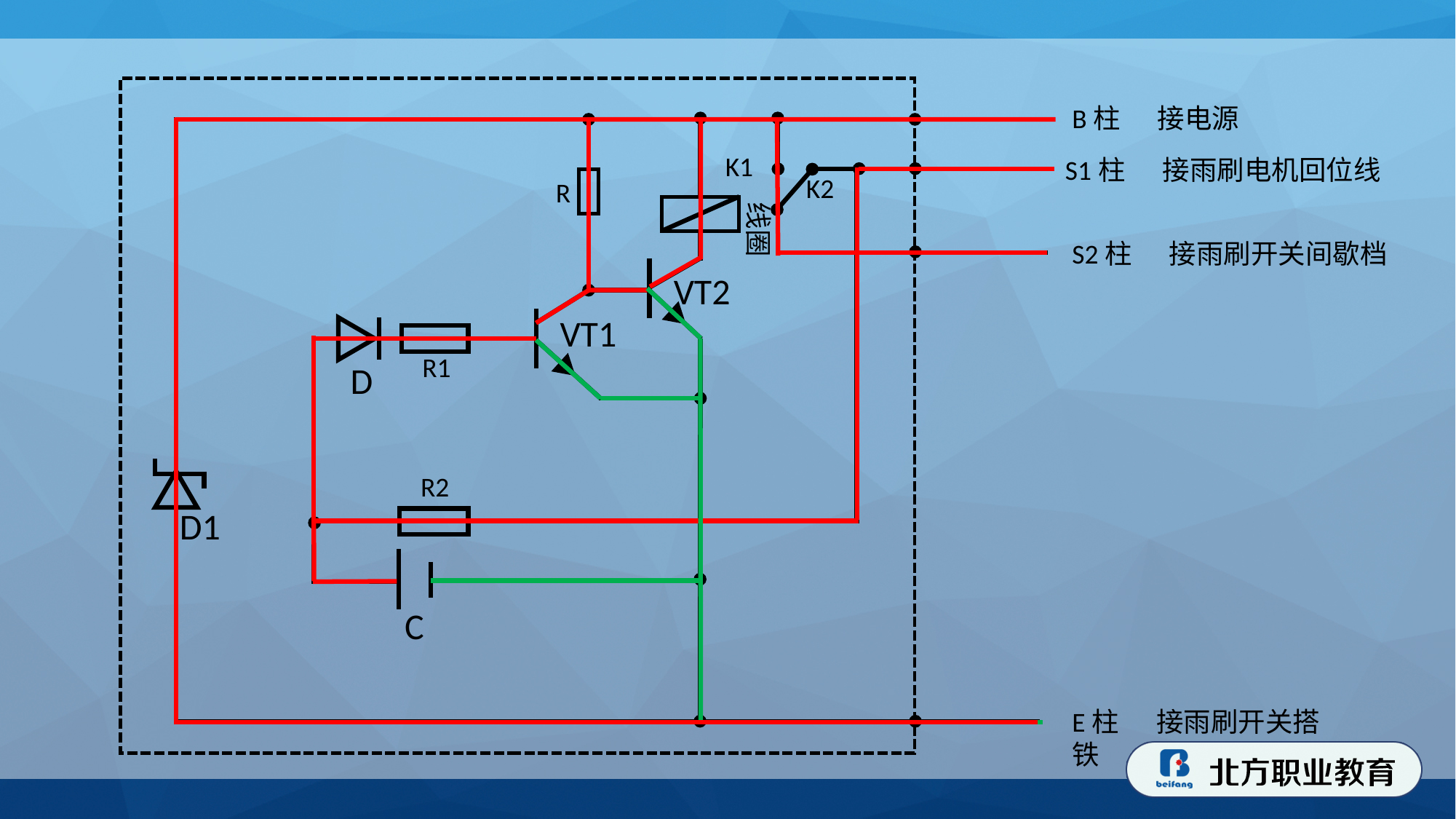

B柱      接电源

K1
S1柱      接雨刷电机回位线

K2
R

线圈

S2柱      接雨刷开关间歇档

VT2

VT1

R1
D

R2

D1

C
E柱      接雨刷开关搭铁